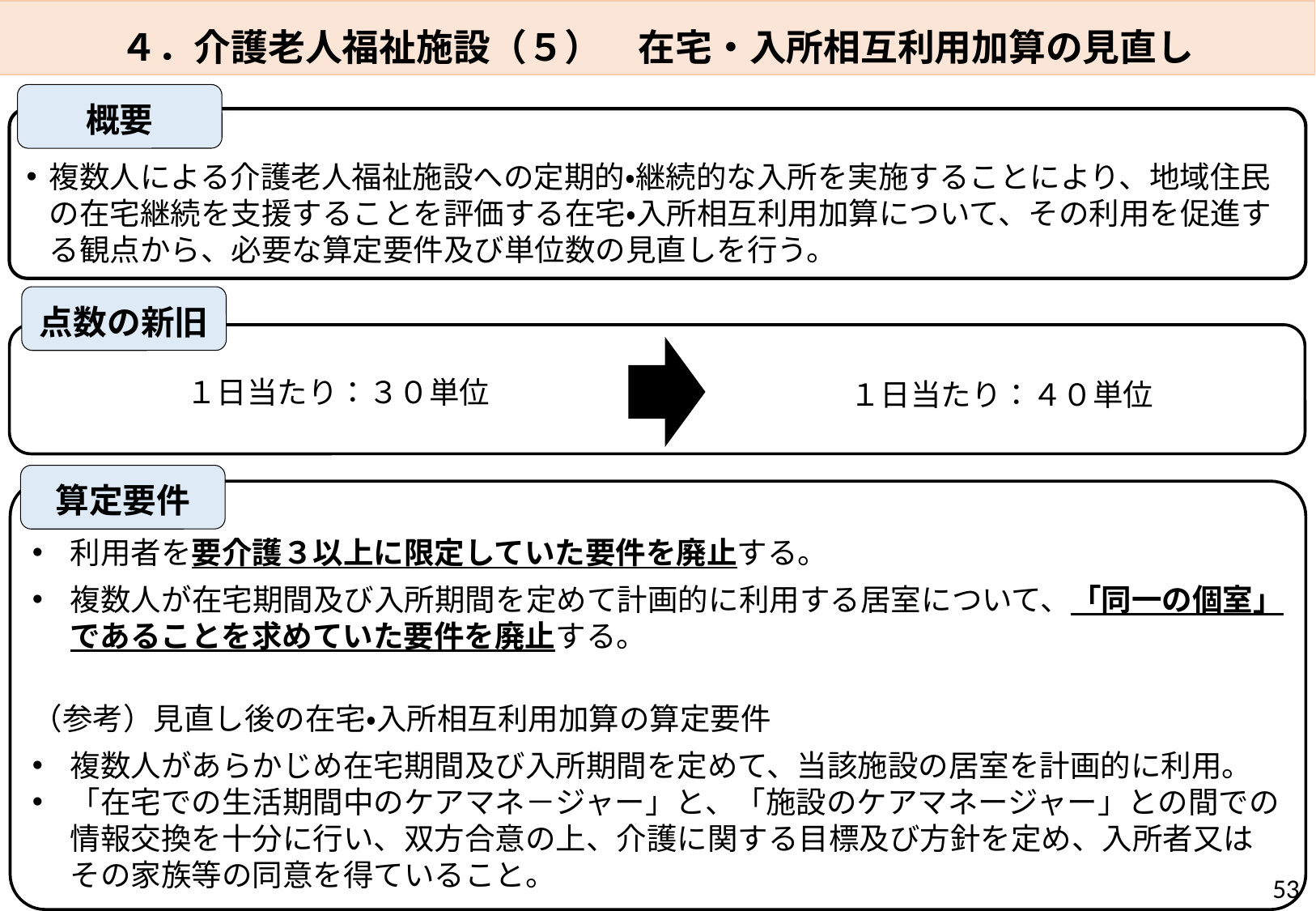

４．介護老人福祉施設（５）　在宅・入所相互利用加算の見直し
概要
複数人による介護老人福祉施設への定期的・継続的な入所を実施することにより、地域住民の在宅継続を支援することを評価する在宅・入所相互利用加算について、その利用を促進する観点から、必要な算定要件及び単位数の見直しを行う。
点数の新旧
１日当たり：３０単位
１日当たり：４０単位

算定要件

利用者を要介護３以上に限定していた要件を廃止する。
複数人が在宅期間及び入所期間を定めて計画的に利用する居室について、「同一の個室」であることを求めていた要件を廃止する。

（参考）見直し後の在宅・入所相互利用加算の算定要件
複数人があらかじめ在宅期間及び入所期間を定めて、当該施設の居室を計画的に利用。
「在宅での生活期間中のケアマネ－ジャー」と、「施設のケアマネージャー」との間での情報交換を十分に行い、双方合意の上、介護に関する目標及び方針を定め、入所者又はその家族等の同意を得ていること。

53